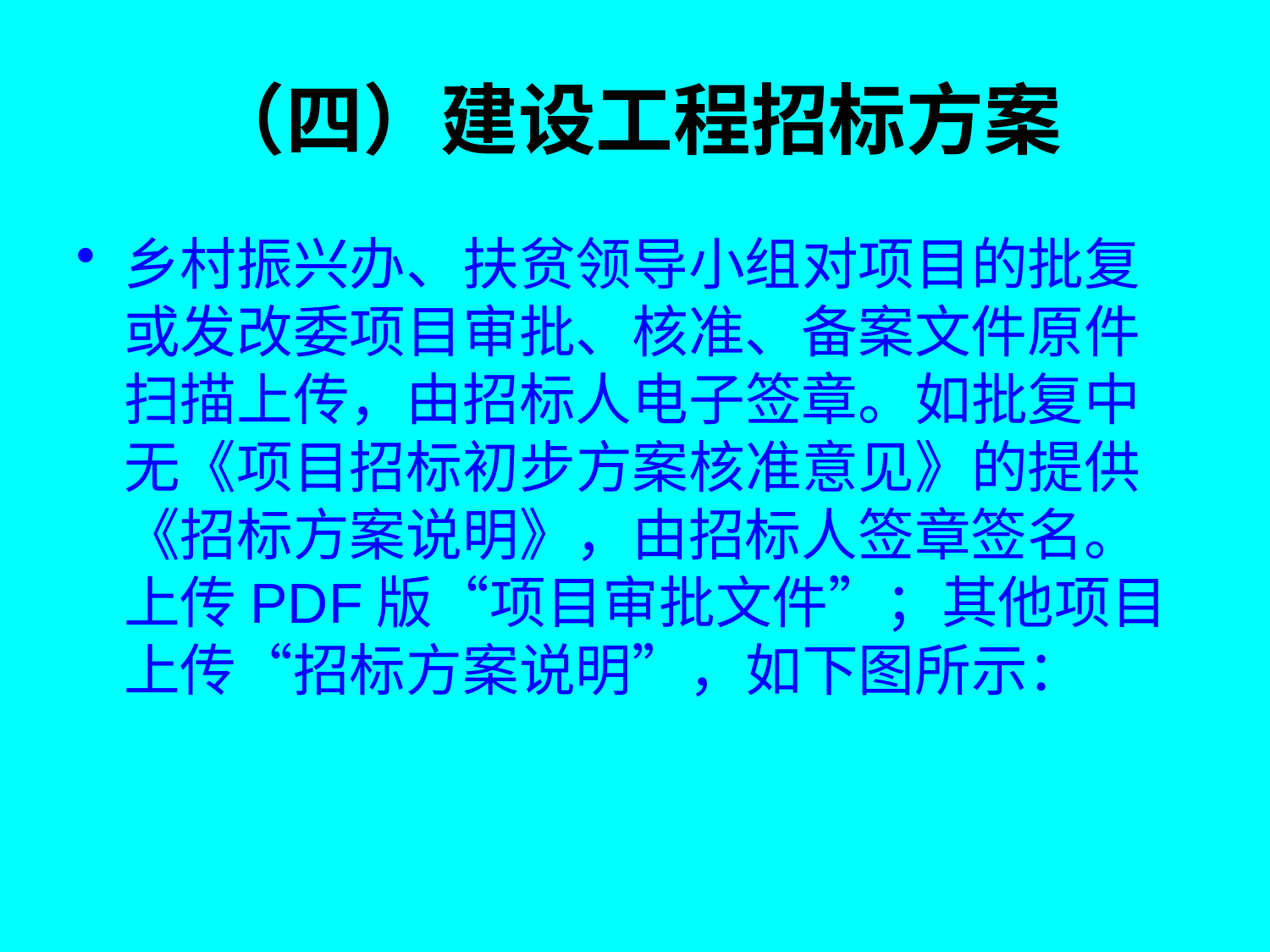

# （四）建设工程招标方案
乡村振兴办、扶贫领导小组对项目的批复或发改委项目审批、核准、备案文件原件扫描上传，由招标人电子签章。如批复中无《项目招标初步方案核准意见》的提供《招标方案说明》，由招标人签章签名。上传PDF版“项目审批文件”；其他项目上传“招标方案说明”，如下图所示：